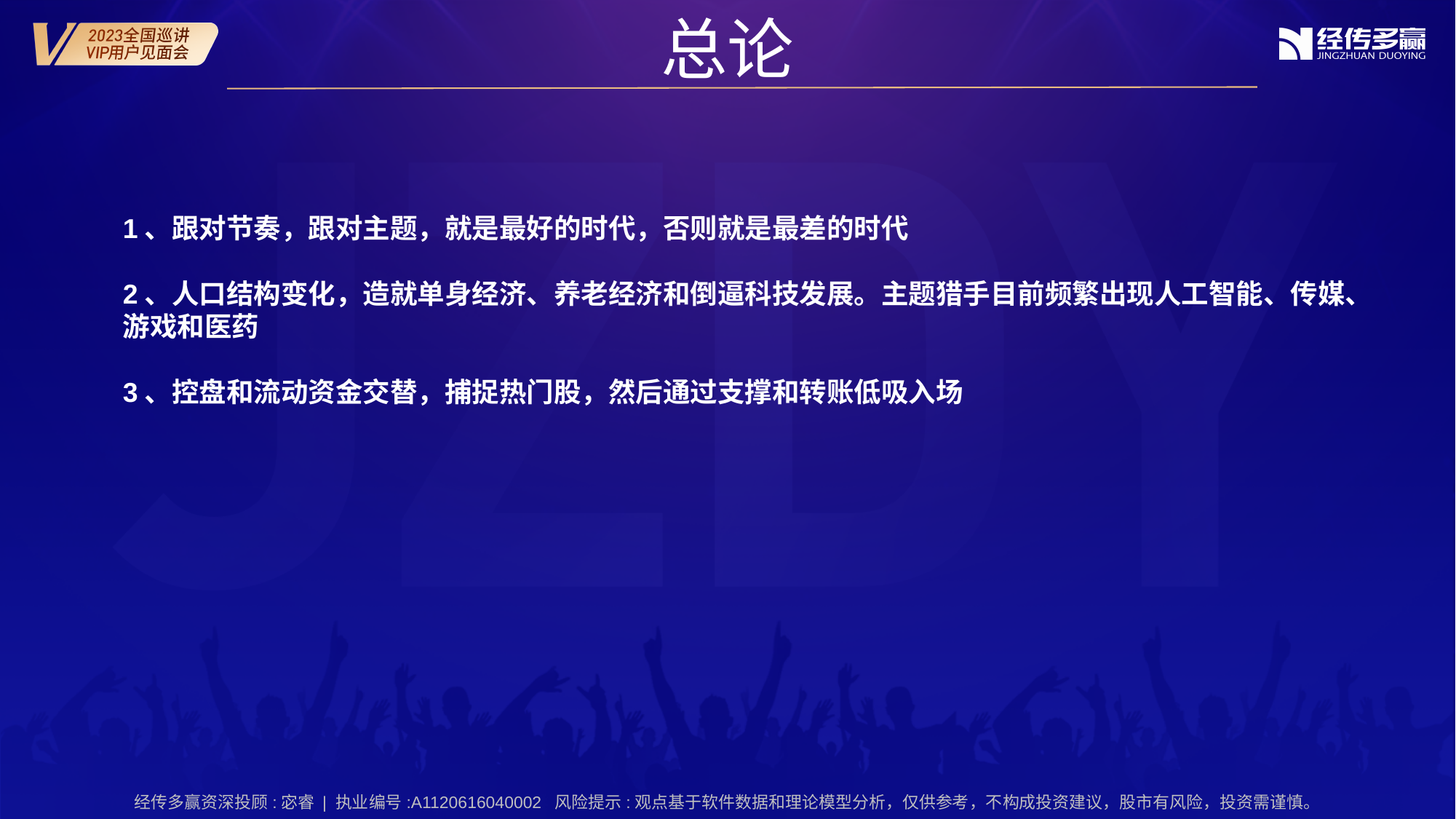

总论
1、跟对节奏，跟对主题，就是最好的时代，否则就是最差的时代

2、人口结构变化，造就单身经济、养老经济和倒逼科技发展。主题猎手目前频繁出现人工智能、传媒、游戏和医药

3、控盘和流动资金交替，捕捉热门股，然后通过支撑和转账低吸入场